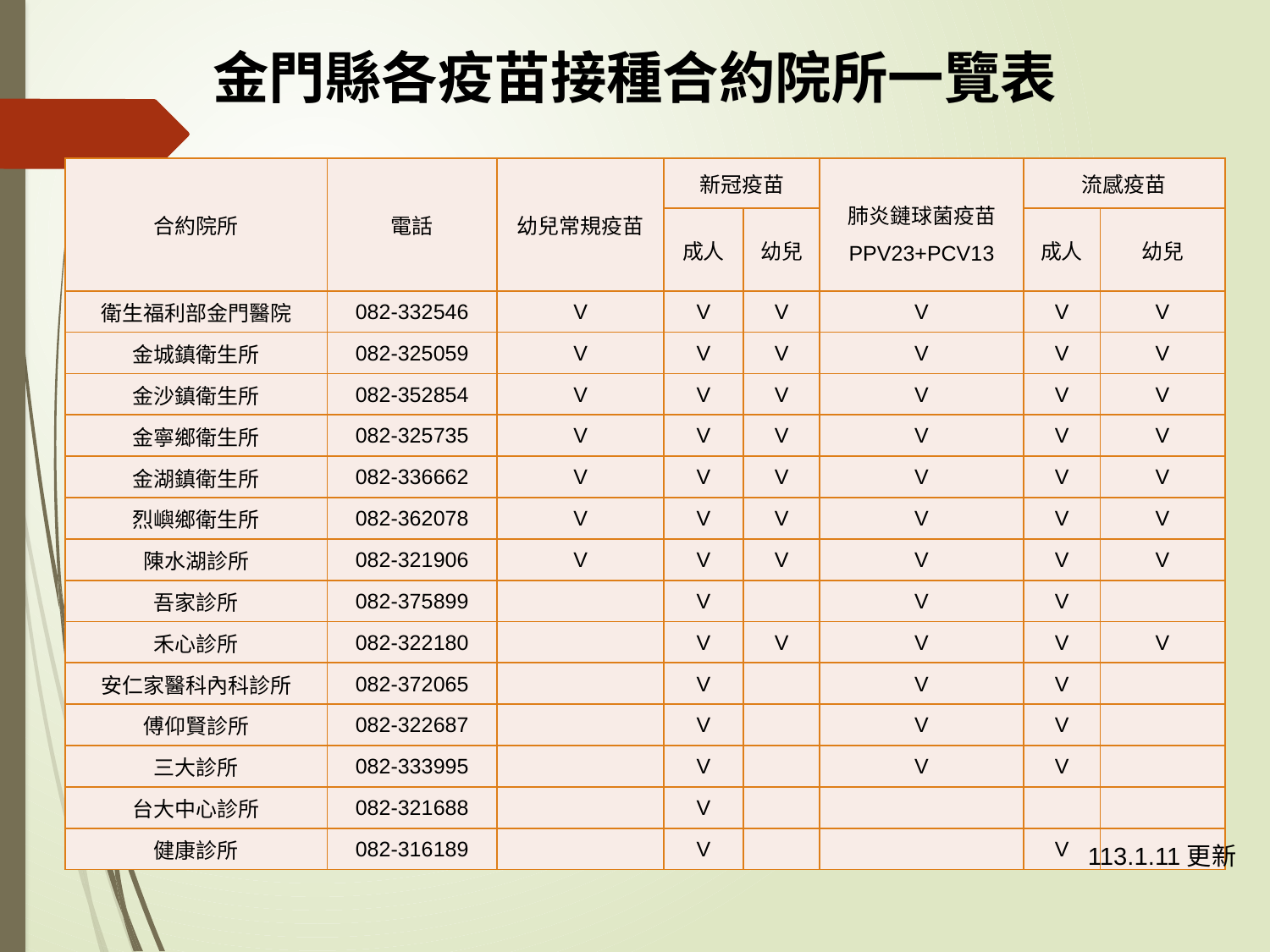

# 金門縣各疫苗接種合約院所一覽表
| 合約院所 | 電話 | 幼兒常規疫苗 | 新冠疫苗 |  | 肺炎鏈球菌疫苗 PPV23+PCV13 | 流感疫苗 |  |
| --- | --- | --- | --- | --- | --- | --- | --- |
|  |  |  | 成人 | 幼兒 |  | 成人 | 幼兒 |
| 衛生福利部金門醫院 | 082-332546 | V | V | V | V | V | V |
| 金城鎮衛生所 | 082-325059 | V | V | V | V | V | V |
| 金沙鎮衛生所 | 082-352854 | V | V | V | V | V | V |
| 金寧鄉衛生所 | 082-325735 | V | V | V | V | V | V |
| 金湖鎮衛生所 | 082-336662 | V | V | V | V | V | V |
| 烈嶼鄉衛生所 | 082-362078 | V | V | V | V | V | V |
| 陳水湖診所 | 082-321906 | V | V | V | V | V | V |
| 吾家診所 | 082-375899 |  | V |  | V | V |  |
| 禾心診所 | 082-322180 |  | V | V | V | V | V |
| 安仁家醫科內科診所 | 082-372065 |  | V |  | V | V |  |
| 傅仰賢診所 | 082-322687 |  | V |  | V | V |  |
| 三大診所 | 082-333995 |  | V |  | V | V |  |
| 台大中心診所 | 082-321688 |  | V |  |  |  |  |
| 健康診所 | 082-316189 |  | V |  |  | V |  |
113.1.11更新